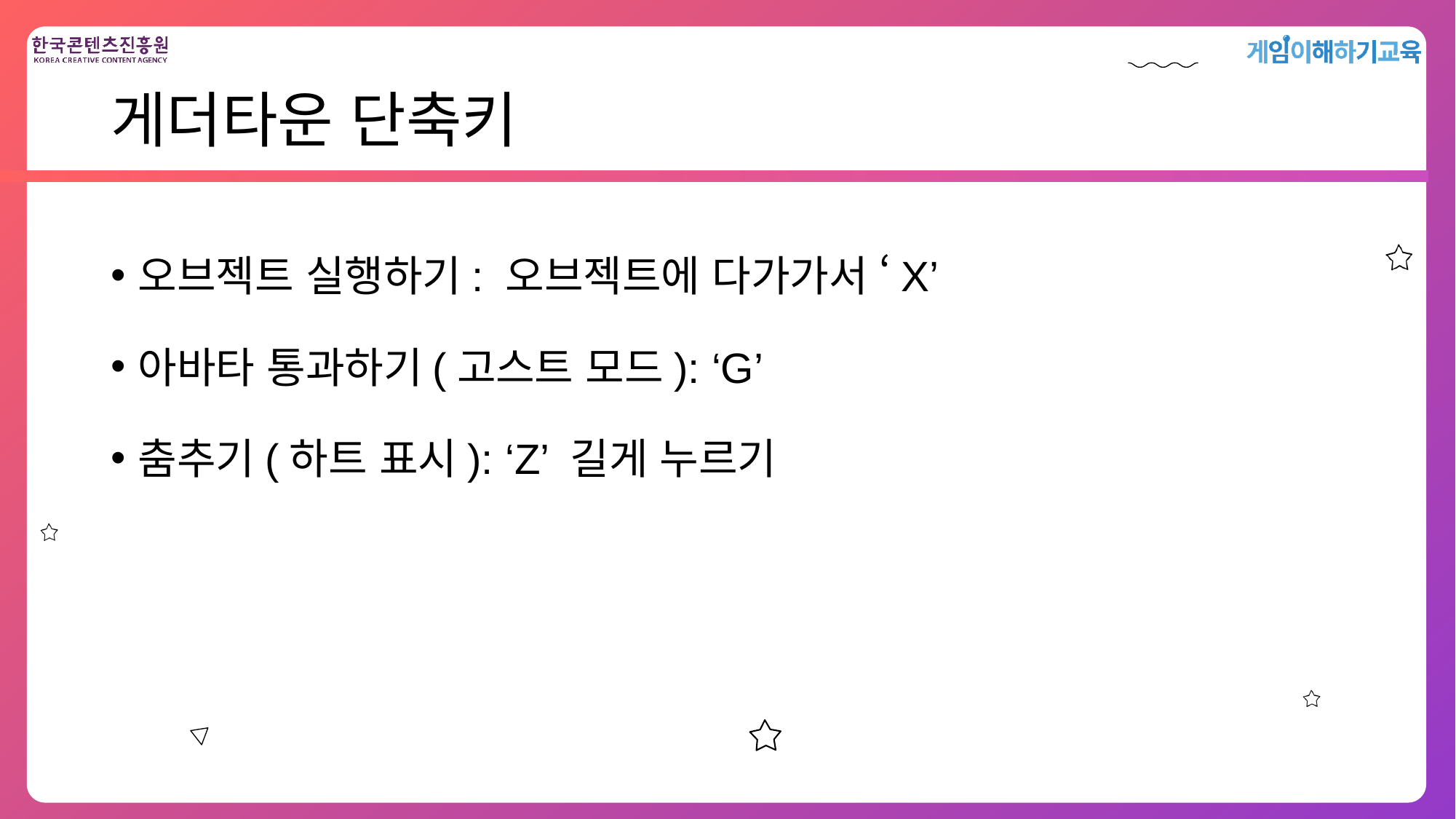

# 게더타운 단축키
오브젝트 실행하기: 오브젝트에 다가가서 ‘X’
아바타 통과하기(고스트 모드): ‘G’
춤추기(하트 표시): ‘Z’ 길게 누르기